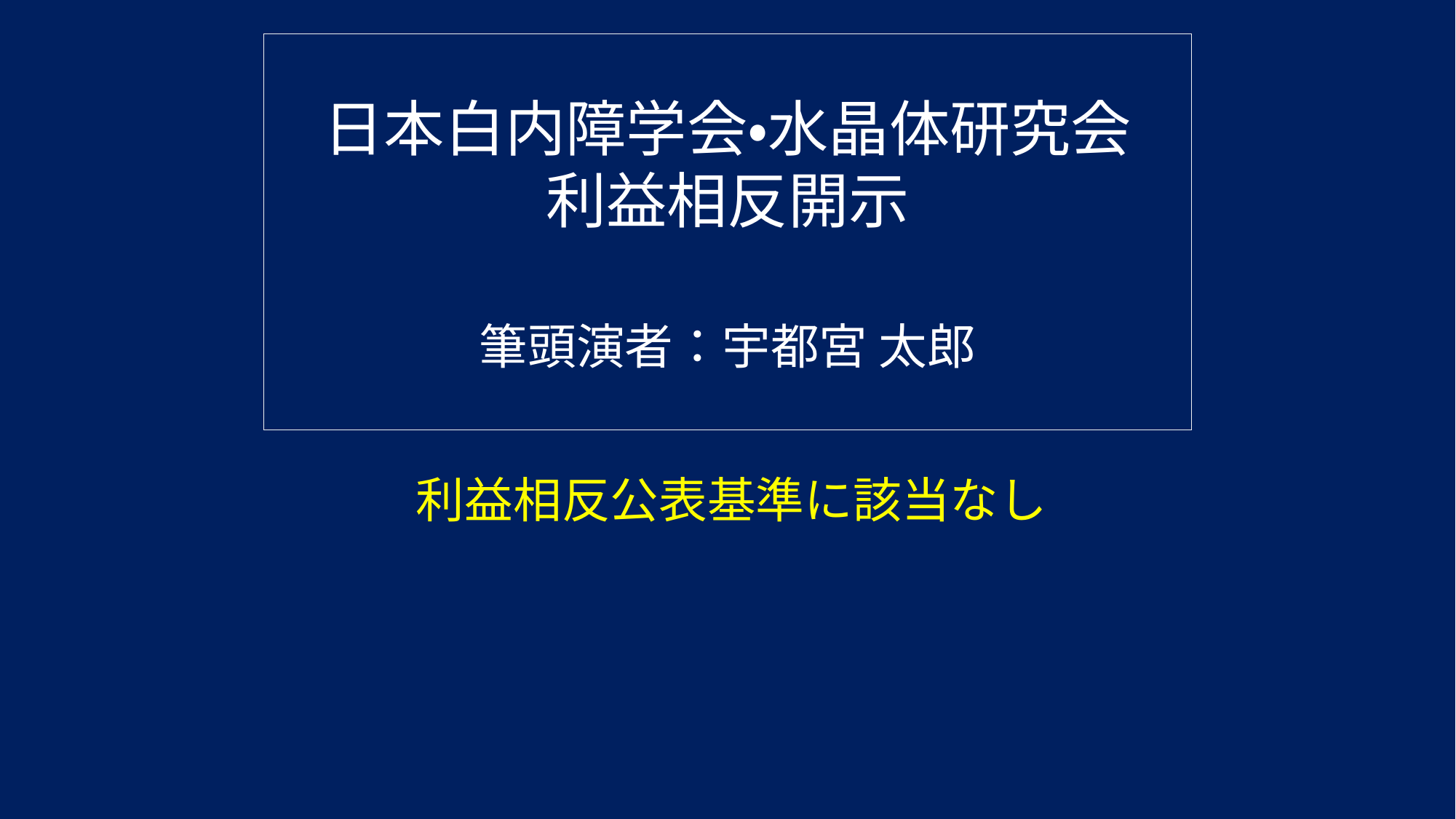

# 日本白内障学会・水晶体研究会 利益相反開示 筆頭演者：宇都宮 太郎
利益相反公表基準に該当なし